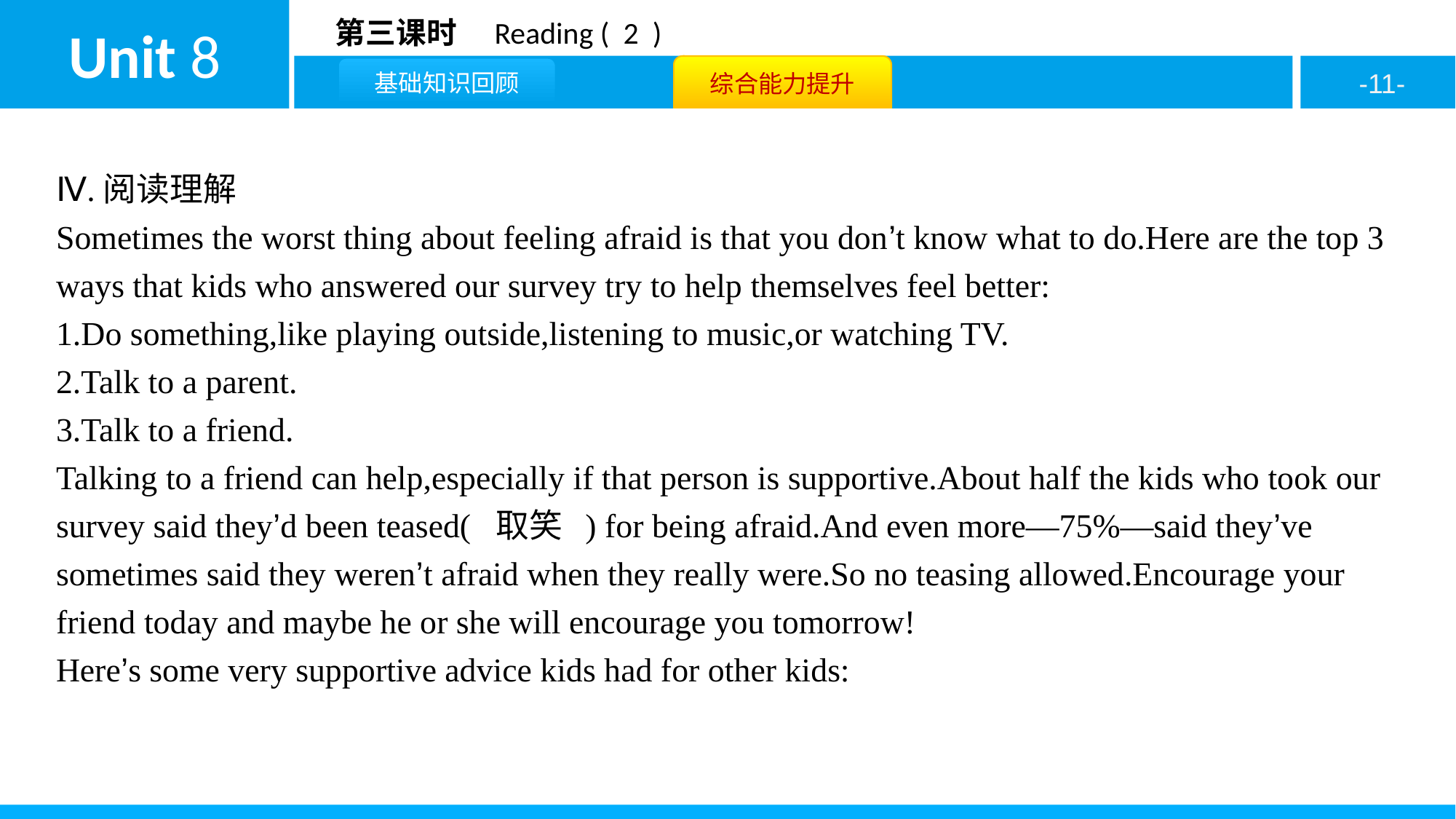

Ⅳ.阅读理解
Sometimes the worst thing about feeling afraid is that you don’t know what to do.Here are the top 3 ways that kids who answered our survey try to help themselves feel better:
1.Do something,like playing outside,listening to music,or watching TV.
2.Talk to a parent.
3.Talk to a friend.
Talking to a friend can help,especially if that person is supportive.About half the kids who took our survey said they’d been teased(  取笑  ) for being afraid.And even more—75%—said they’ve sometimes said they weren’t afraid when they really were.So no teasing allowed.Encourage your friend today and maybe he or she will encourage you tomorrow!
Here’s some very supportive advice kids had for other kids: